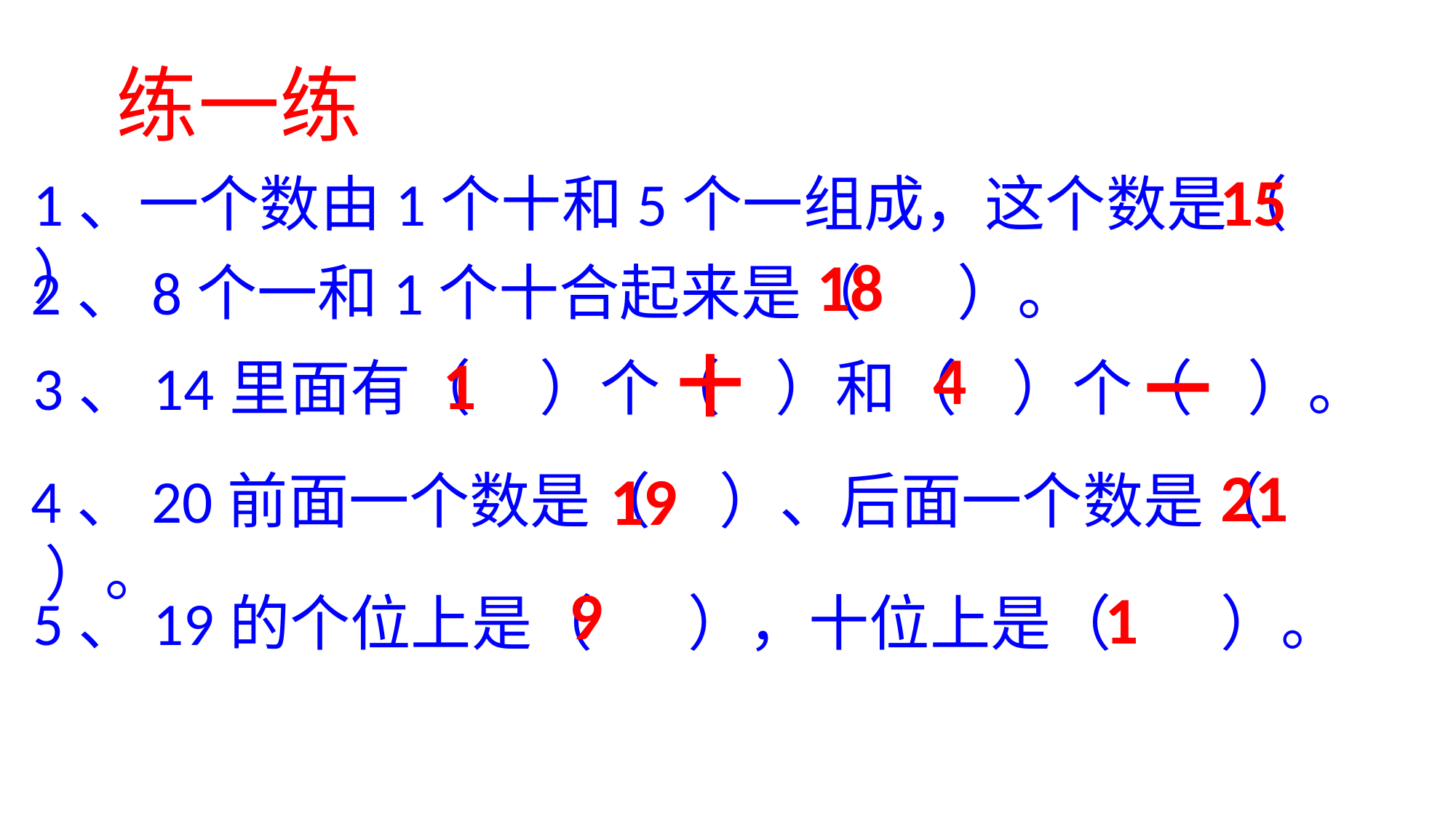

练一练
15
1、一个数由1个十和5个一组成，这个数是（     ）
18
2、8个一和1个十合起来是（       ）。
4
1
十
一
3、14里面有（     ）个（    ）和（    ）个（    ）。
21
19
4、20前面一个数是（     ）、后面一个数是（     ）。
9
1
5、19的个位上是（       ），十位上是（        ）。